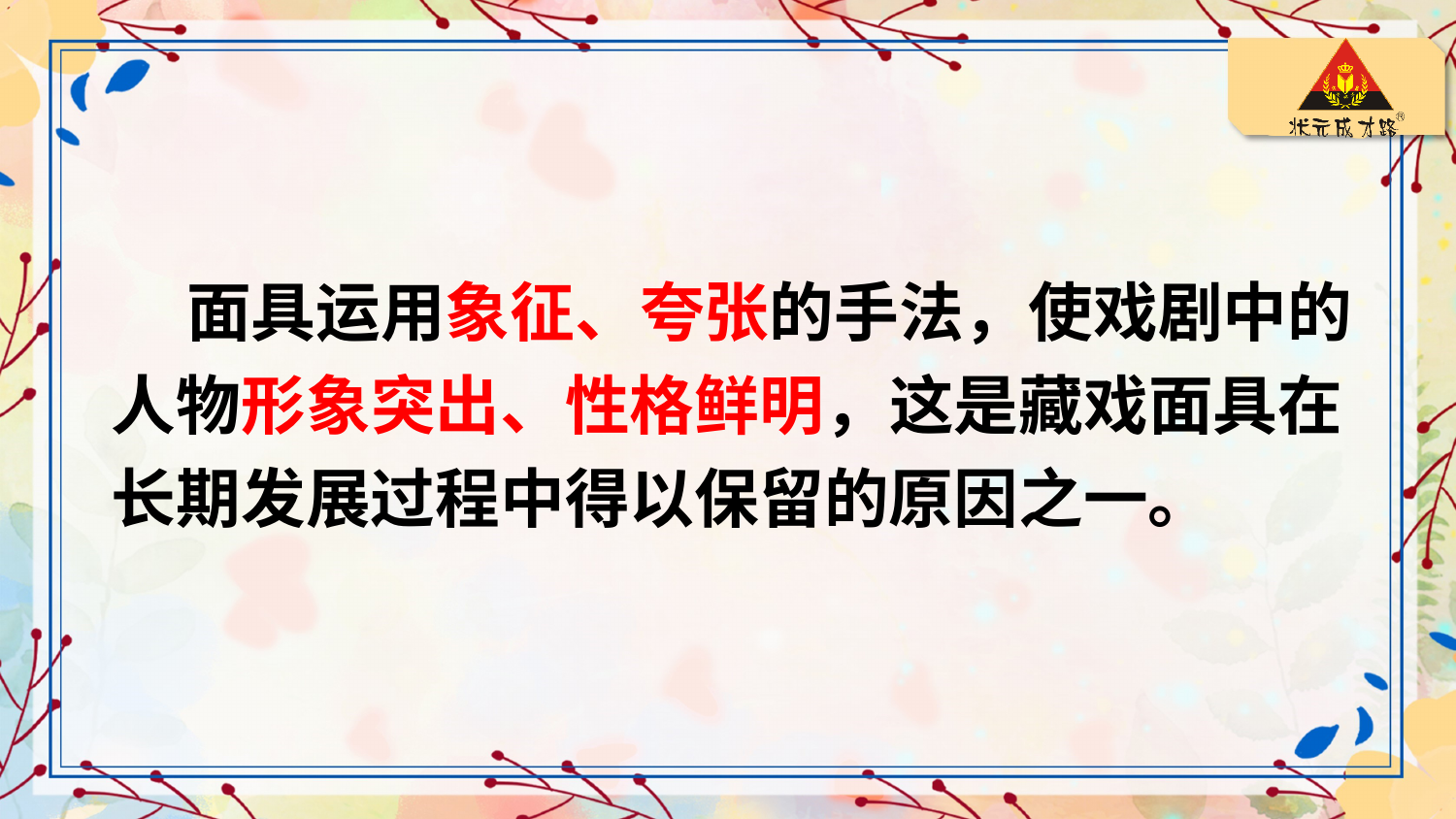

面具运用象征、夸张的手法，使戏剧中的人物形象突出、性格鲜明，这是藏戏面具在长期发展过程中得以保留的原因之一。